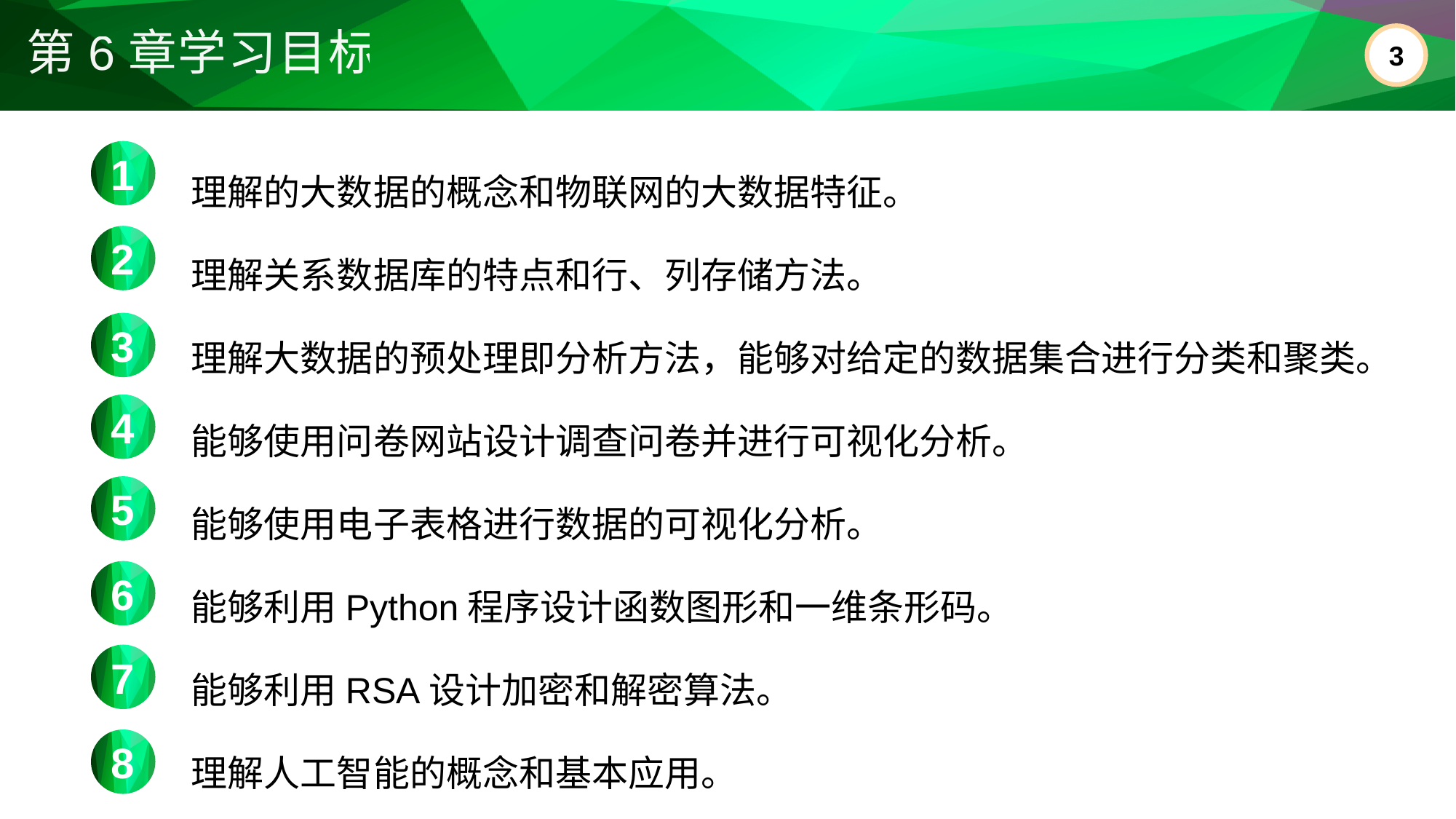

第6章学习目标
理解的大数据的概念和物联网的大数据特征。
理解关系数据库的特点和行、列存储方法。
理解大数据的预处理即分析方法，能够对给定的数据集合进行分类和聚类。
能够使用问卷网站设计调查问卷并进行可视化分析。
能够使用电子表格进行数据的可视化分析。
能够利用Python程序设计函数图形和一维条形码。
能够利用RSA设计加密和解密算法。
理解人工智能的概念和基本应用。
1
2
3
4
5
6
7
8